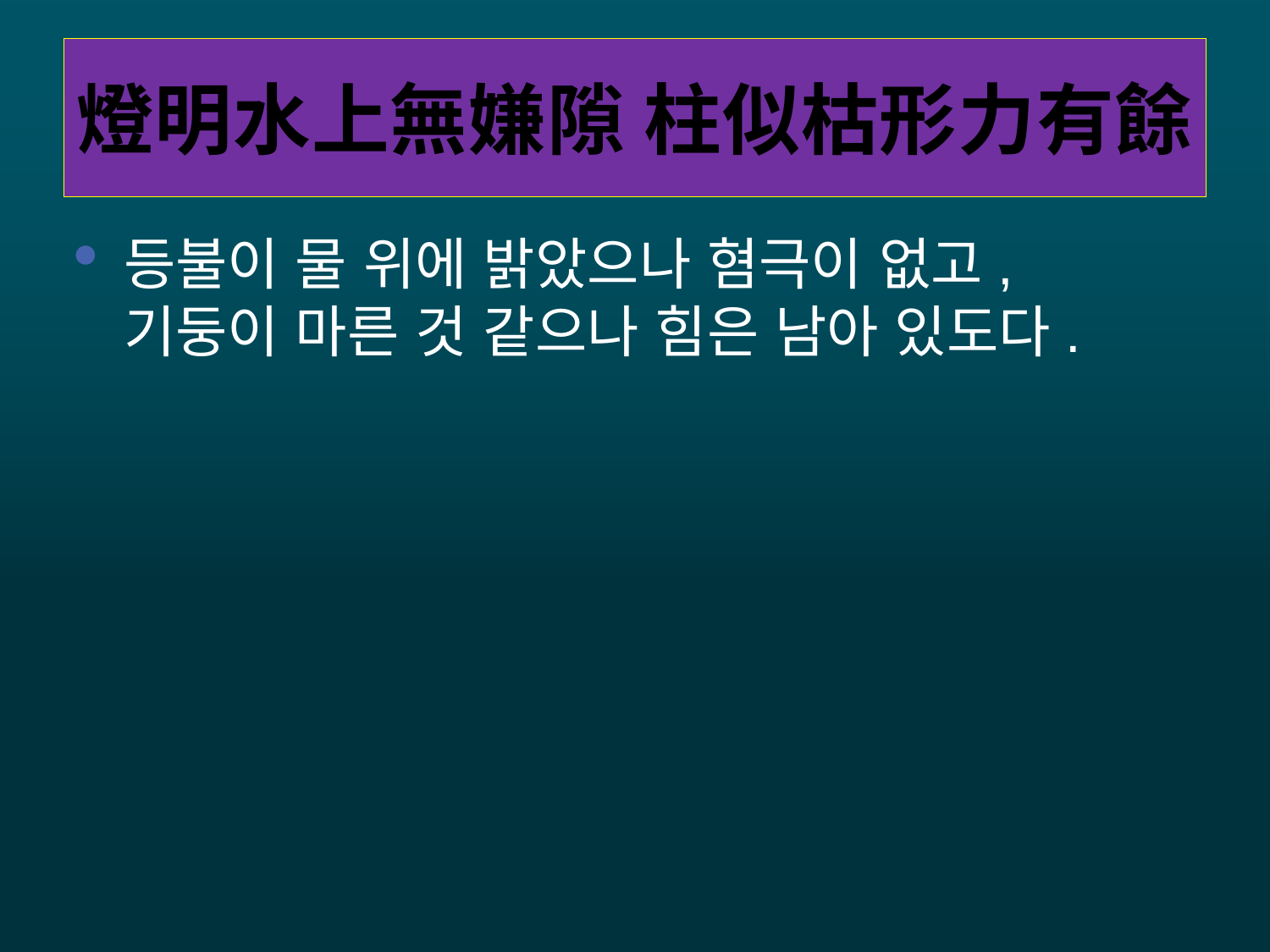

# 燈明水上無嫌隙 柱似枯形力有餘
등불이 물 위에 밝았으나 혐극이 없고, 기둥이 마른 것 같으나 힘은 남아 있도다.